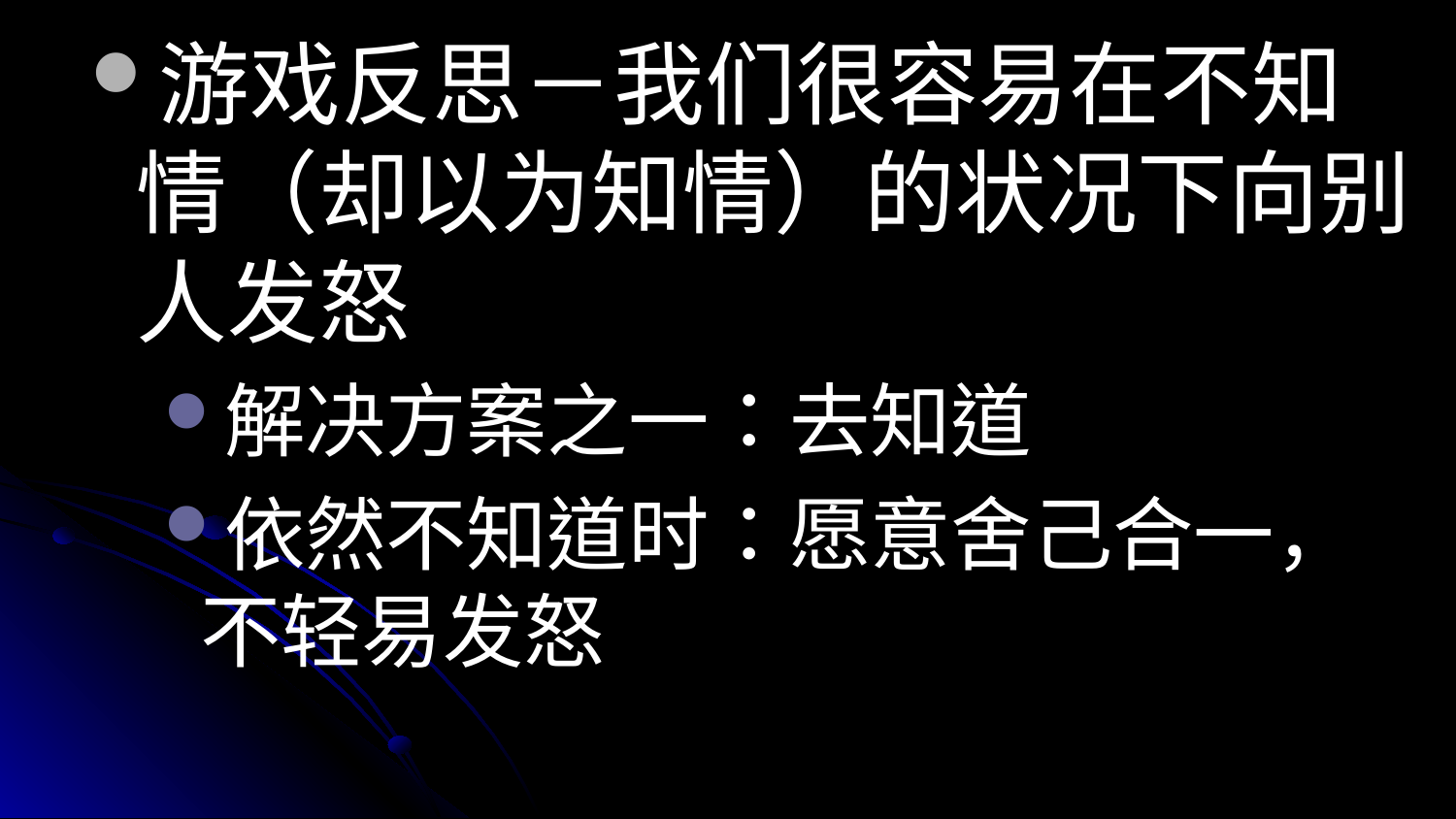

游戏反思－我们很容易在不知情（却以为知情）的状况下向别人发怒
解决方案之一：去知道
依然不知道时：愿意舍己合一，不轻易发怒